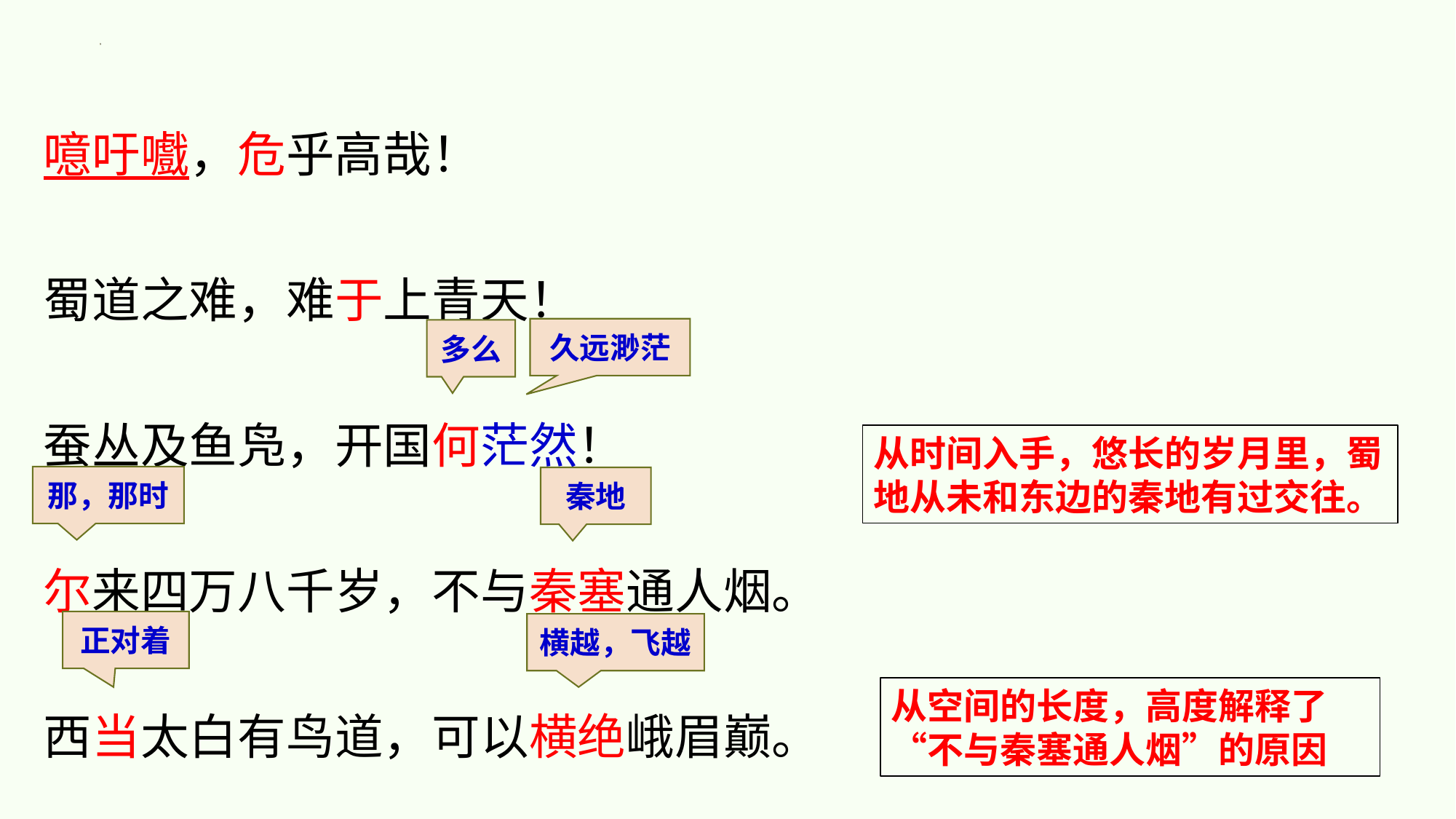

噫吁嚱，危乎高哉！
蜀道之难，难于上青天！
蚕丛及鱼凫，开国何茫然！
尔来四万八千岁，不与秦塞通人烟。
西当太白有鸟道，可以横绝峨眉巅。
久远渺茫
多么
从时间入手，悠长的岁月里，蜀地从未和东边的秦地有过交往。
那，那时
秦地
正对着
横越，飞越
从空间的长度，高度解释了“不与秦塞通人烟”的原因